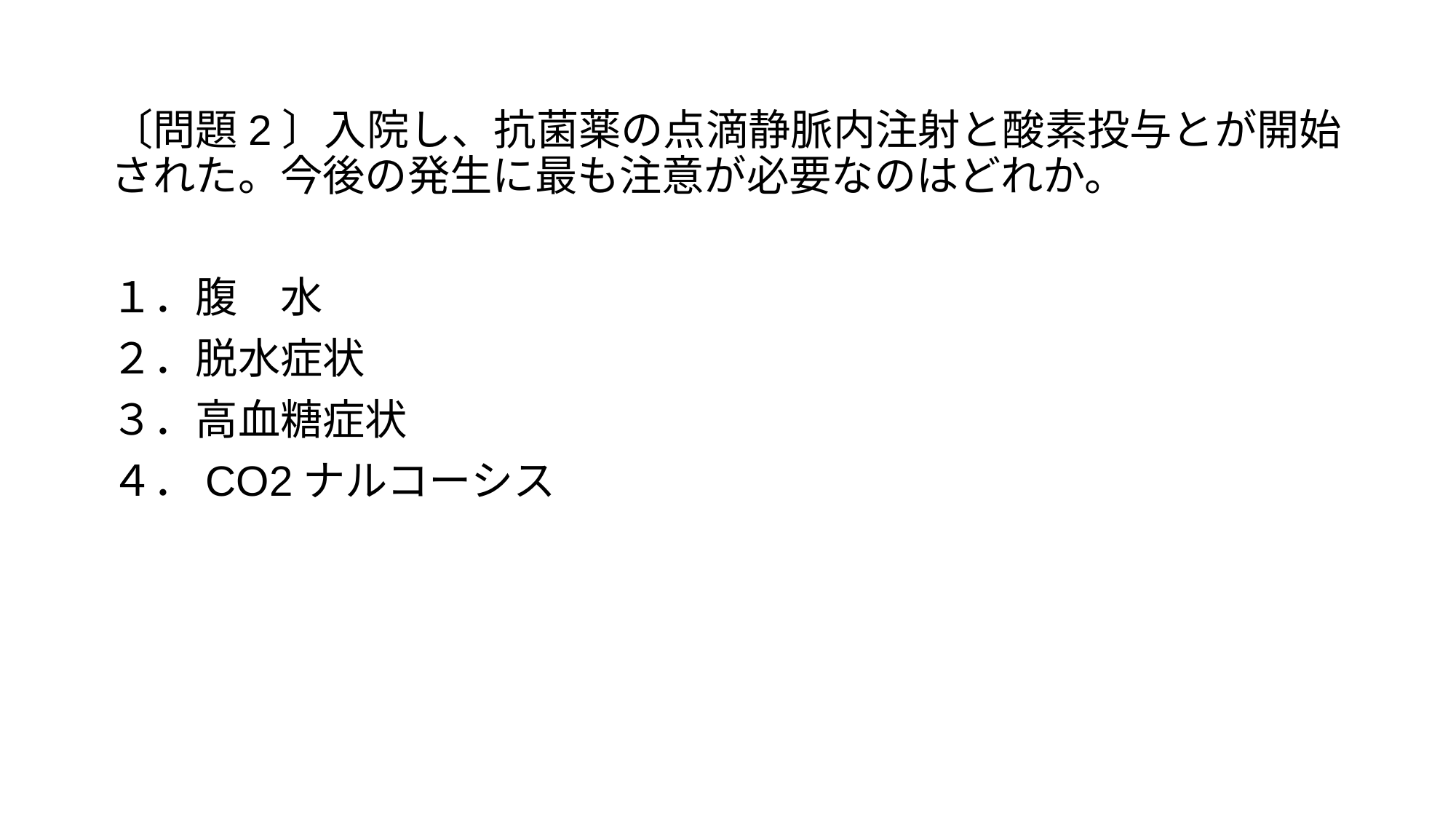

〔問題2〕入院し、抗菌薬の点滴静脈内注射と酸素投与とが開始された。今後の発生に最も注意が必要なのはどれか。

１．腹　水
２．脱水症状
３．高血糖症状
４．CO2ナルコーシス